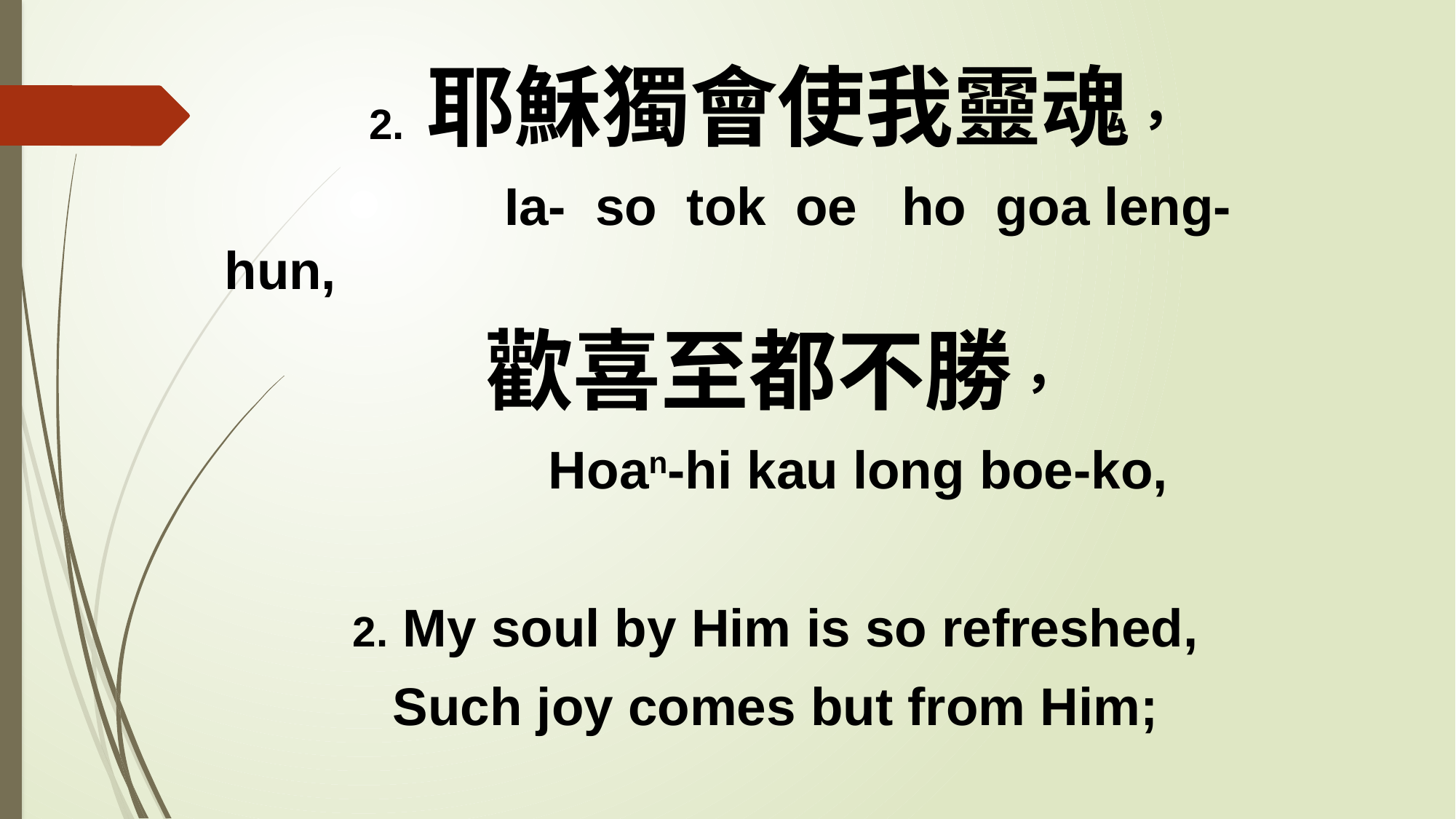

2. 耶穌獨會使我靈魂，
                   Ia-  so  tok  oe   ho  goa leng-hun,
歡喜至都不勝，
                      Hoan-hi kau long boe-ko,

2. My soul by Him is so refreshed,
Such joy comes but from Him;